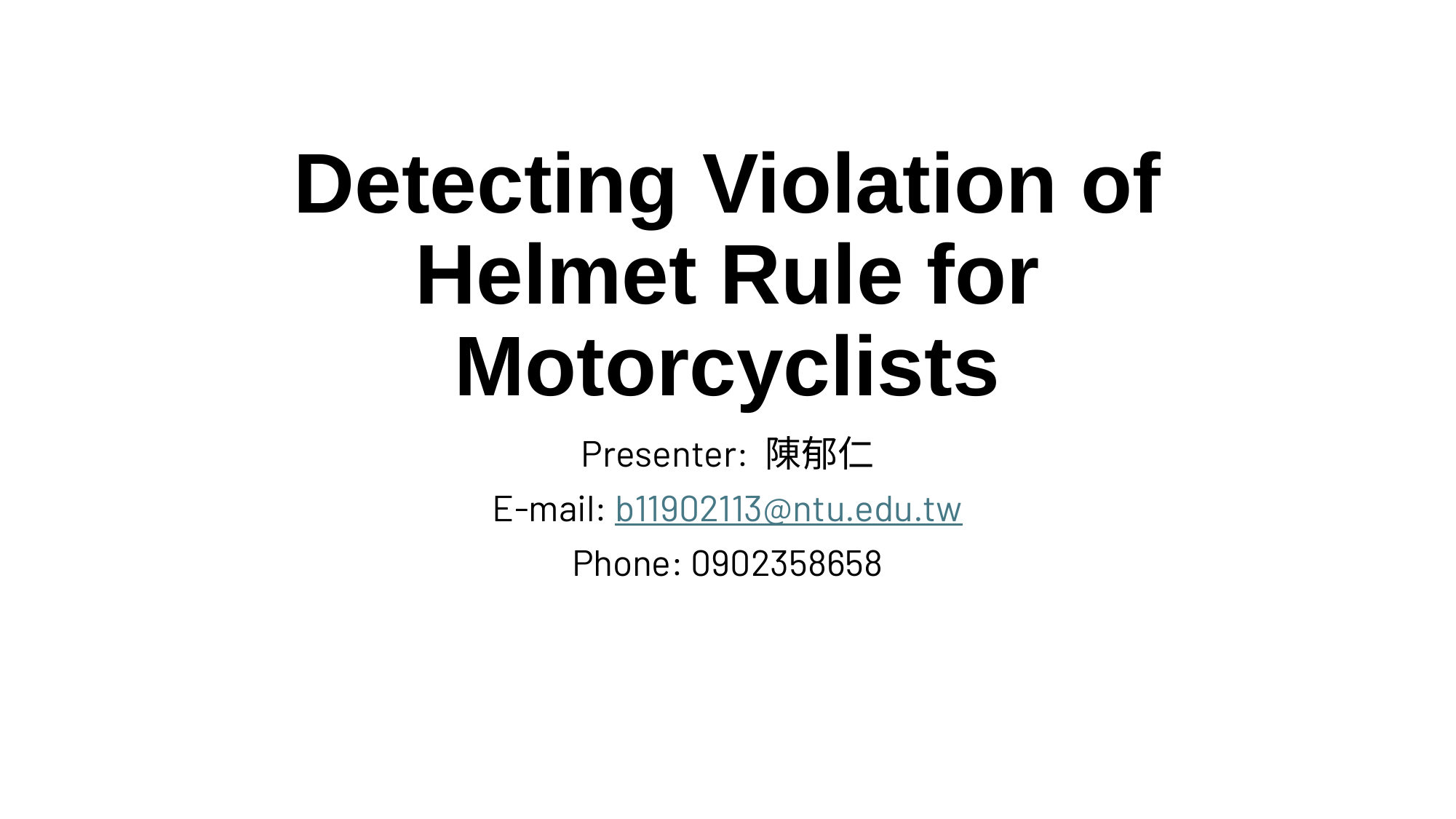

# Detecting Violation of Helmet Rule for Motorcyclists
Presenter: 陳郁仁
E-mail: b11902113@ntu.edu.tw
Phone: 0902358658